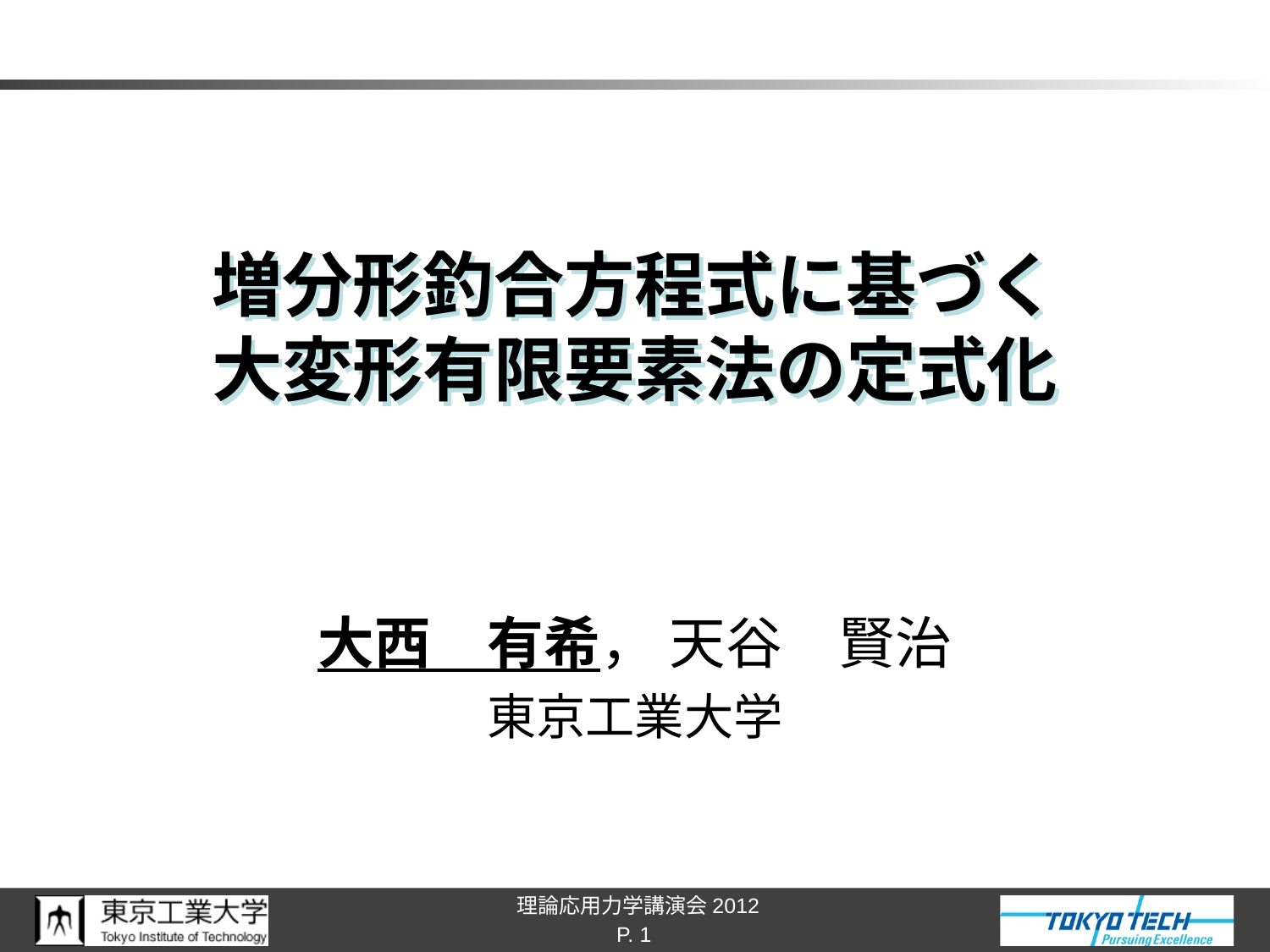

# 増分形釣合方程式に基づく 大変形有限要素法の定式化
大西　有希， 天谷　賢治
東京工業大学

P. 1